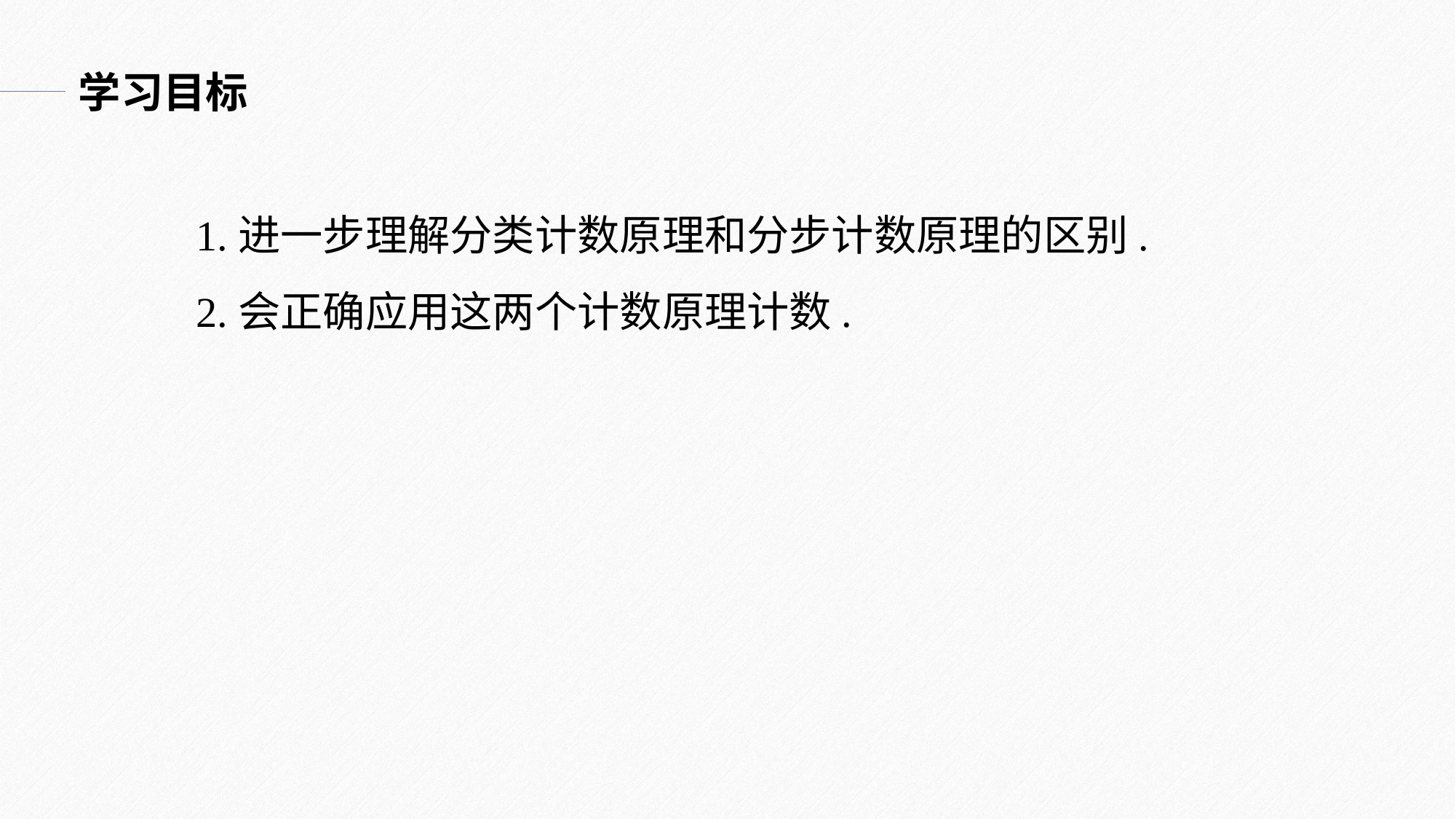

学习目标
1.进一步理解分类计数原理和分步计数原理的区别.
2.会正确应用这两个计数原理计数.